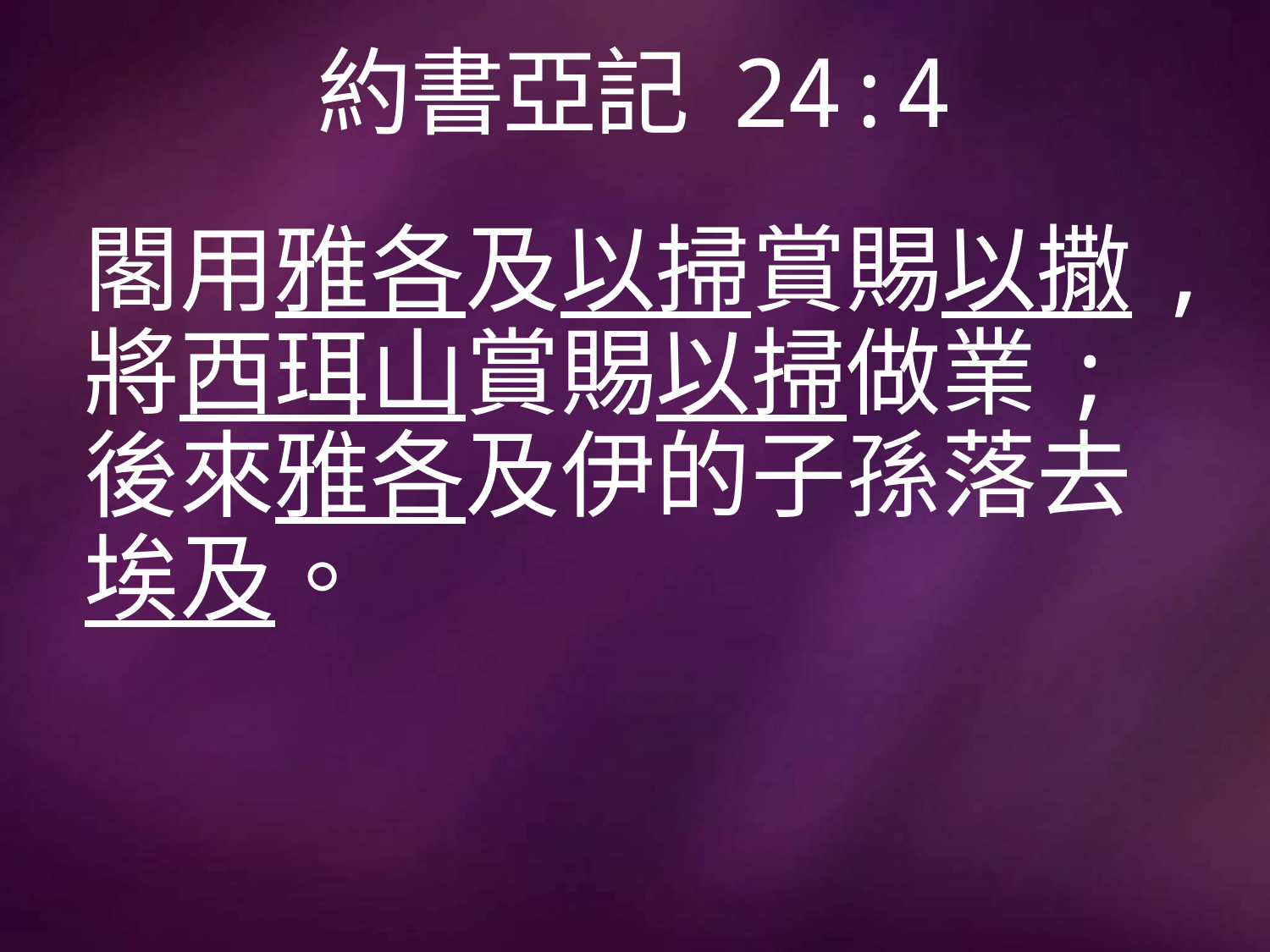

# 約書亞記 24:4
閣用雅各及以掃賞賜以撒,將西珥山賞賜以掃做業;後來雅各及伊的子孫落去埃及。